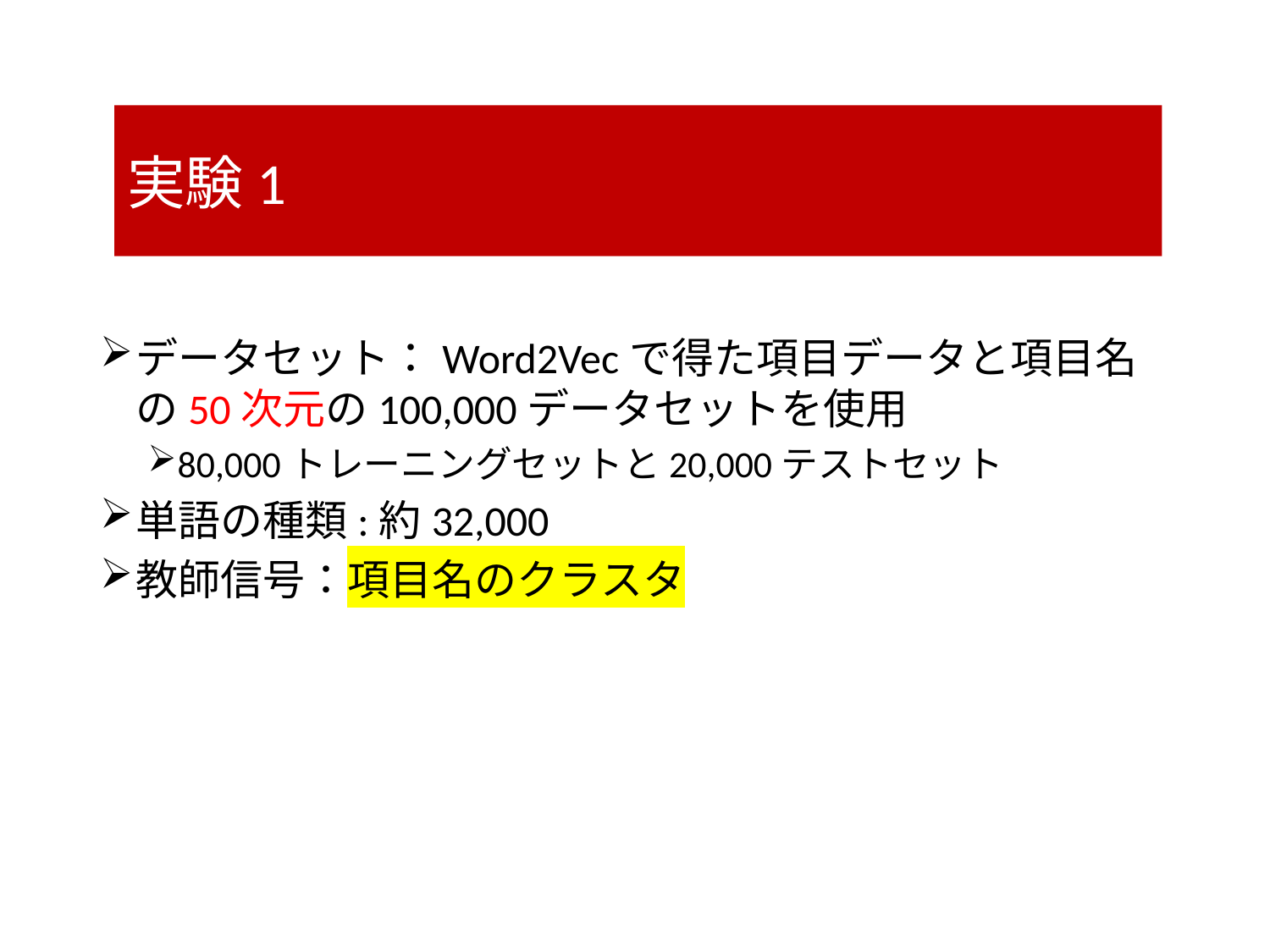

# 実験1

データセット：Word2Vecで得た項目データと項目名の50次元の100,000データセットを使用
80,000トレーニングセットと20,000テストセット
単語の種類:約32,000
教師信号：項目名のクラスタ